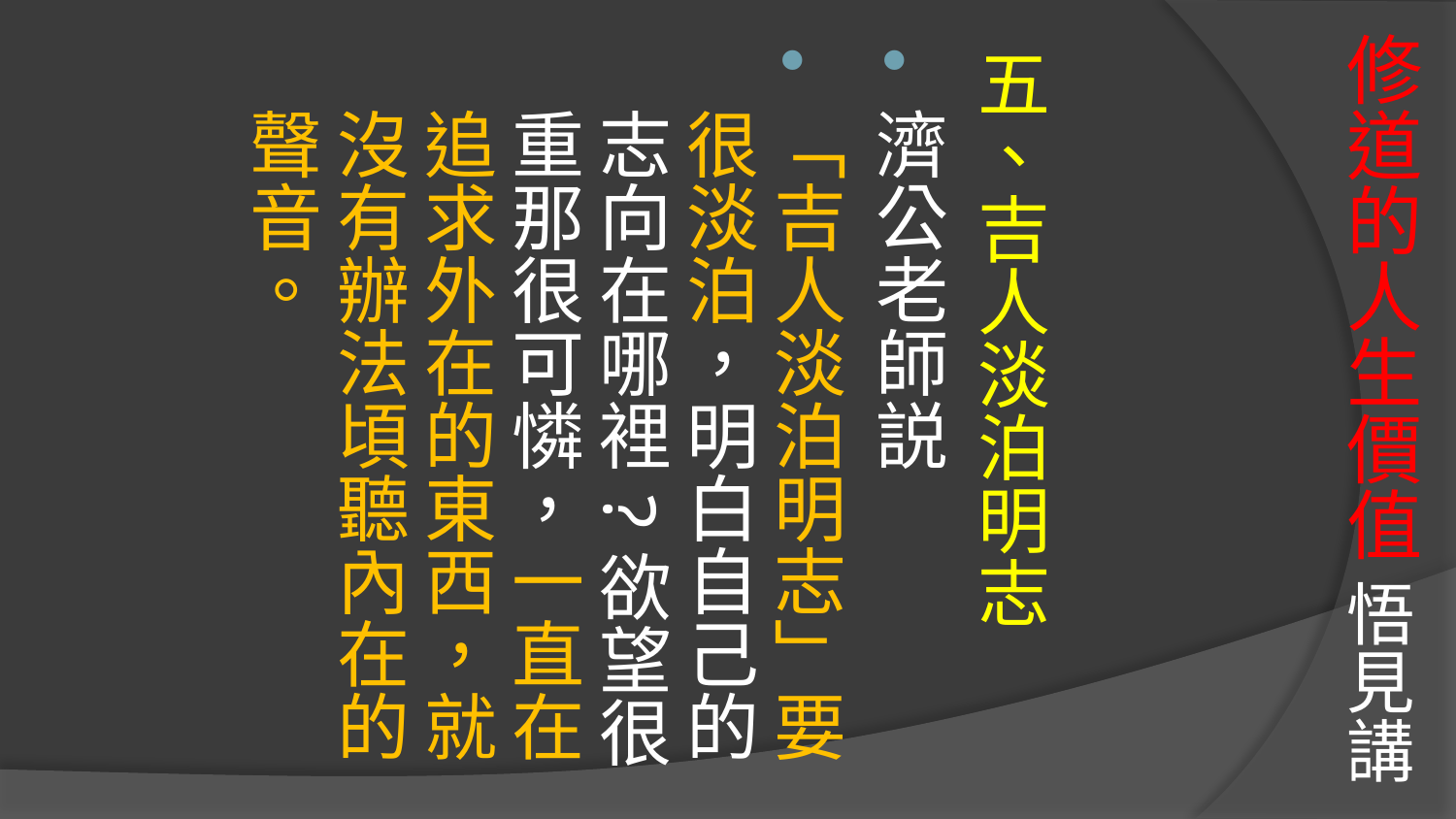

# 修道的人生價值 悟見講
五、吉人淡泊明志
濟公老師説
「吉人淡泊明志」要很淡泊，明白自己的志向在哪裡?欲望很重那很可憐，一直在追求外在的東西，就沒有辦法頃聽內在的聲音。